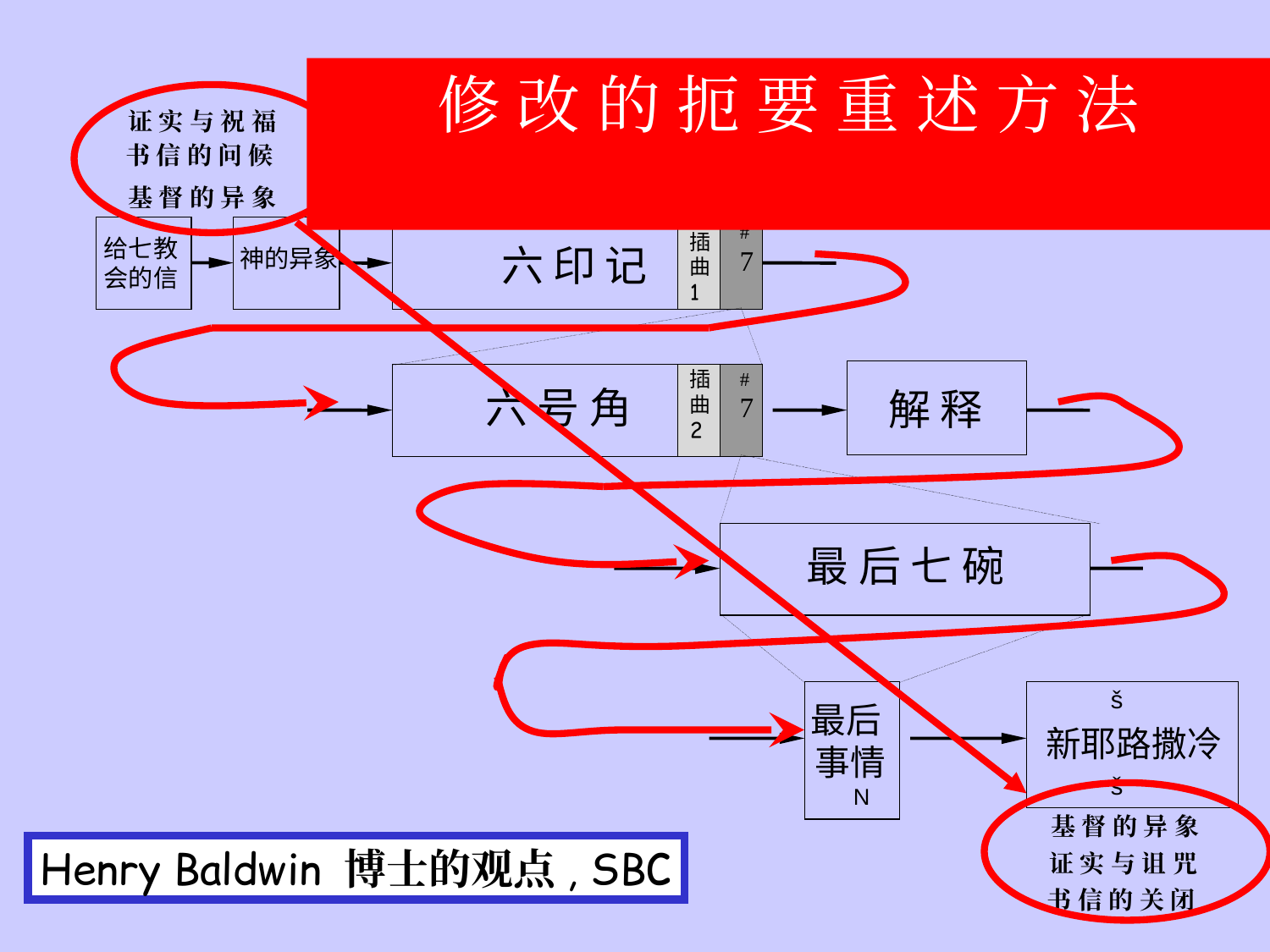

修 改 的 扼 要 重 述 方 法

STRUCTURE OF THE REVELATION TO JOHN
证 实 与 祝 福

书 信 的 问 候
基 督 的 异 象

#

插
曲
1
给七教
会的信
六 印 记
7
神的异象

插
曲
2

#

   六 号 角
解 释
7

最 后 七 碗

š
最后
事情
新耶路撒冷

š
N

基 督 的 异 象

Henry Baldwin 博士的观点, SBC
证 实 与 诅 咒

书 信 的 关 闭